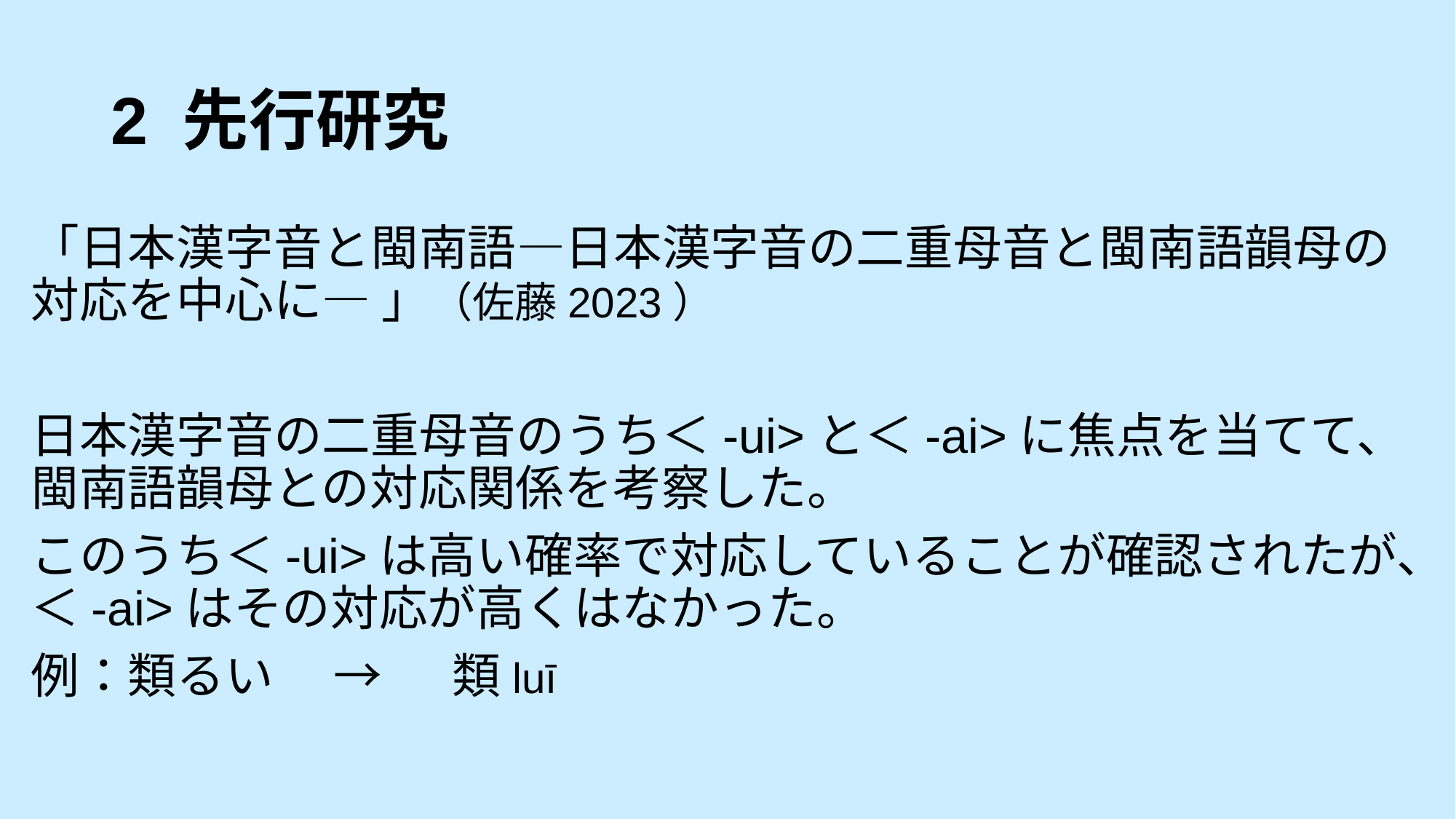

# 2 先行研究
「日本漢字音と閩南語―日本漢字音の二重母音と閩南語韻母の対応を中心に― 」（佐藤2023）

日本漢字音の二重母音のうち＜-ui>と＜-ai>に焦点を当てて、閩南語韻母との対応関係を考察した。
このうち＜-ui>は高い確率で対応していることが確認されたが、＜-ai>はその対応が高くはなかった。
例：類るい　 → 　 類luī